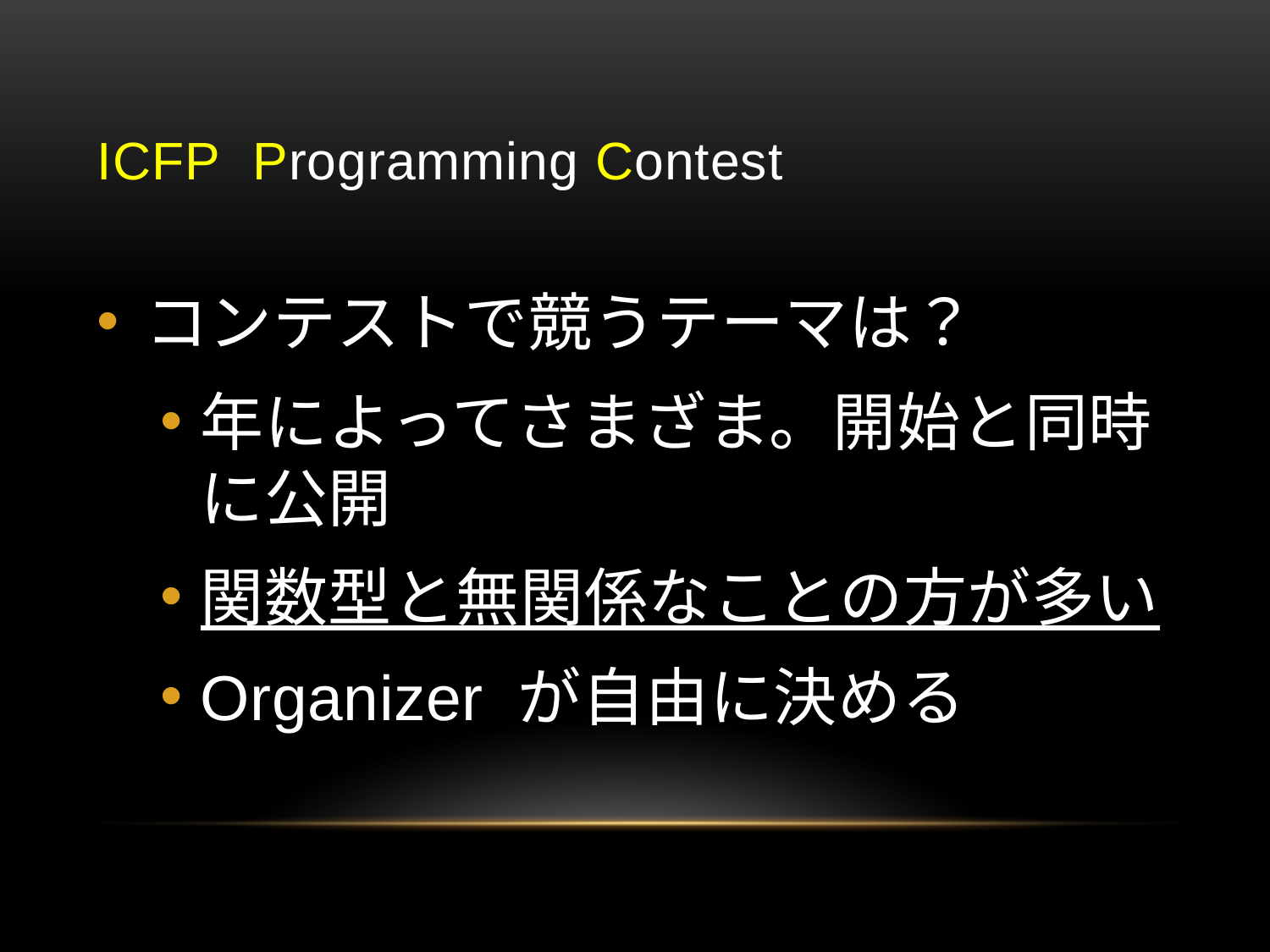

# ICFP  Programming Contest
コンテストで競うテーマは？
年によってさまざま。開始と同時に公開
関数型と無関係なことの方が多い
Organizer が自由に決める